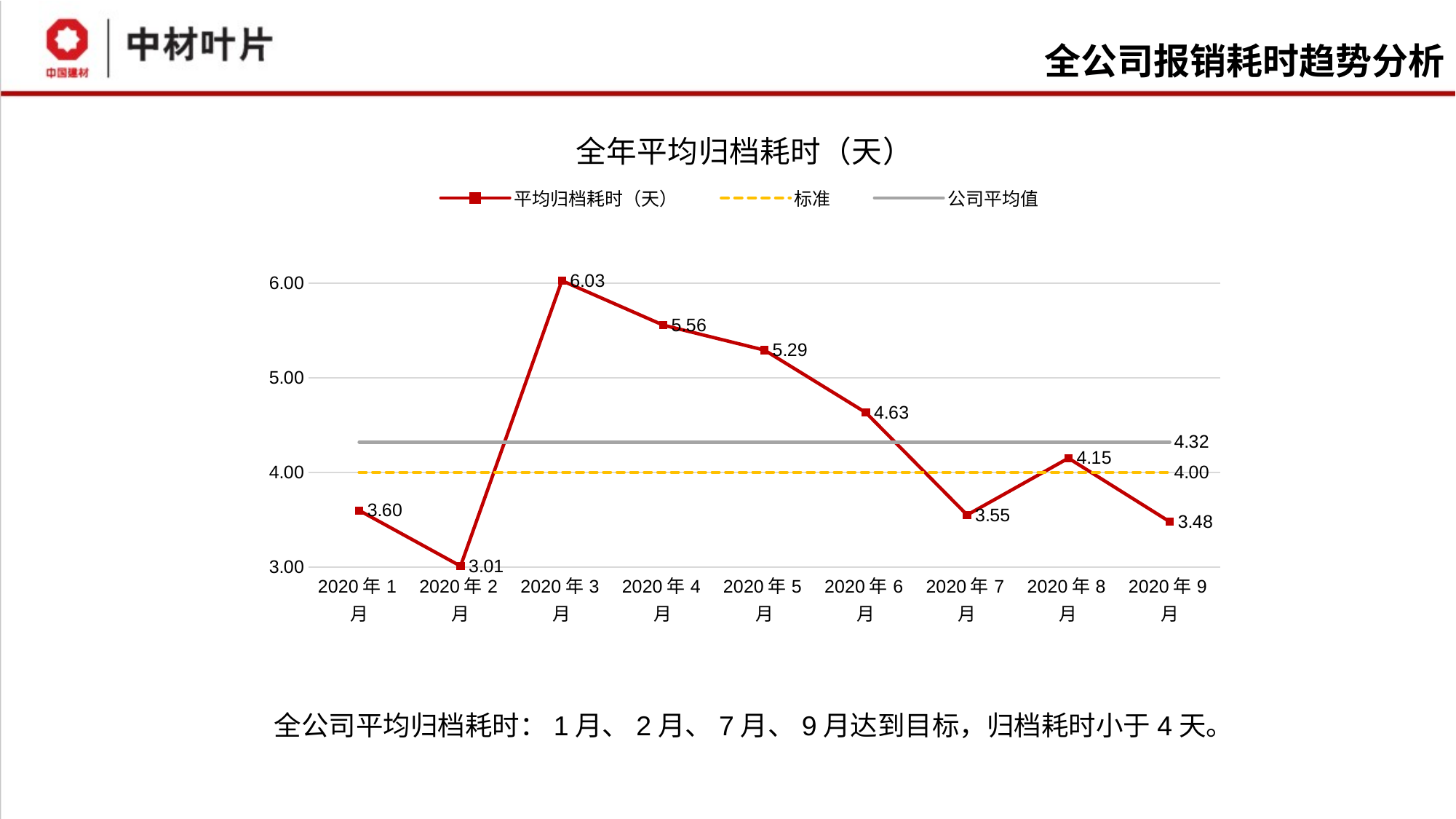

# 全公司报销耗时趋势分析

### Chart: 全年平均归档耗时（天）

| Category | 平均归档耗时（天） | 标准 | 公司平均值 |
|---|---|---|---|
| 2020年1月 | 3.59808831369915 | 4.0 | 4.32025810135383 |
| 2020年2月 | 3.01122908369293 | 4.0 | 4.32025810135383 |
| 2020年3月 | 6.02510892093068 | 4.0 | 4.32025810135383 |
| 2020年4月 | 5.55585899408007 | 4.0 | 4.32025810135383 |
| 2020年5月 | 5.29144102974793 | 4.0 | 4.32025810135383 |
| 2020年6月 | 4.63217748524415 | 4.0 | 4.32025810135383 |
| 2020年7月 | 3.55068318175586 | 4.0 | 4.32025810135383 |
| 2020年8月 | 4.15035181703509 | 4.0 | 4.32025810135383 |
| 2020年9月 | 3.47895529019726 | 4.0 | 4.32025810135383 |
全公司平均归档耗时：1月、2月、7月、9月达到目标，归档耗时小于4天。